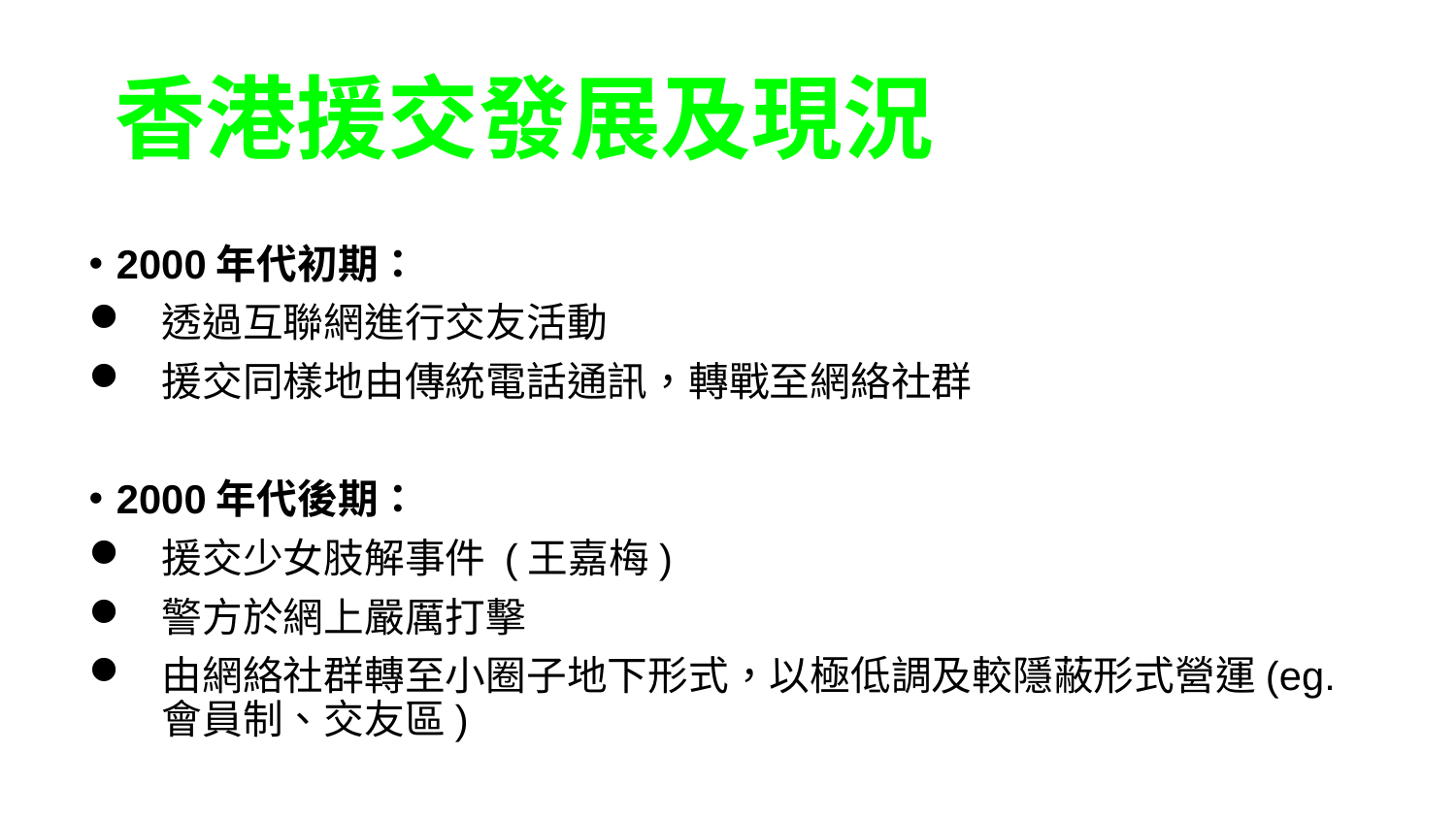

# 香港援交發展及現況
2000年代初期：
透過互聯網進行交友活動
援交同樣地由傳統電話通訊，轉戰至網絡社群

2000年代後期：
援交少女肢解事件 (王嘉梅)
警方於網上嚴厲打擊
由網絡社群轉至小圈子地下形式，以極低調及較隱蔽形式營運(eg. 會員制、交友區)